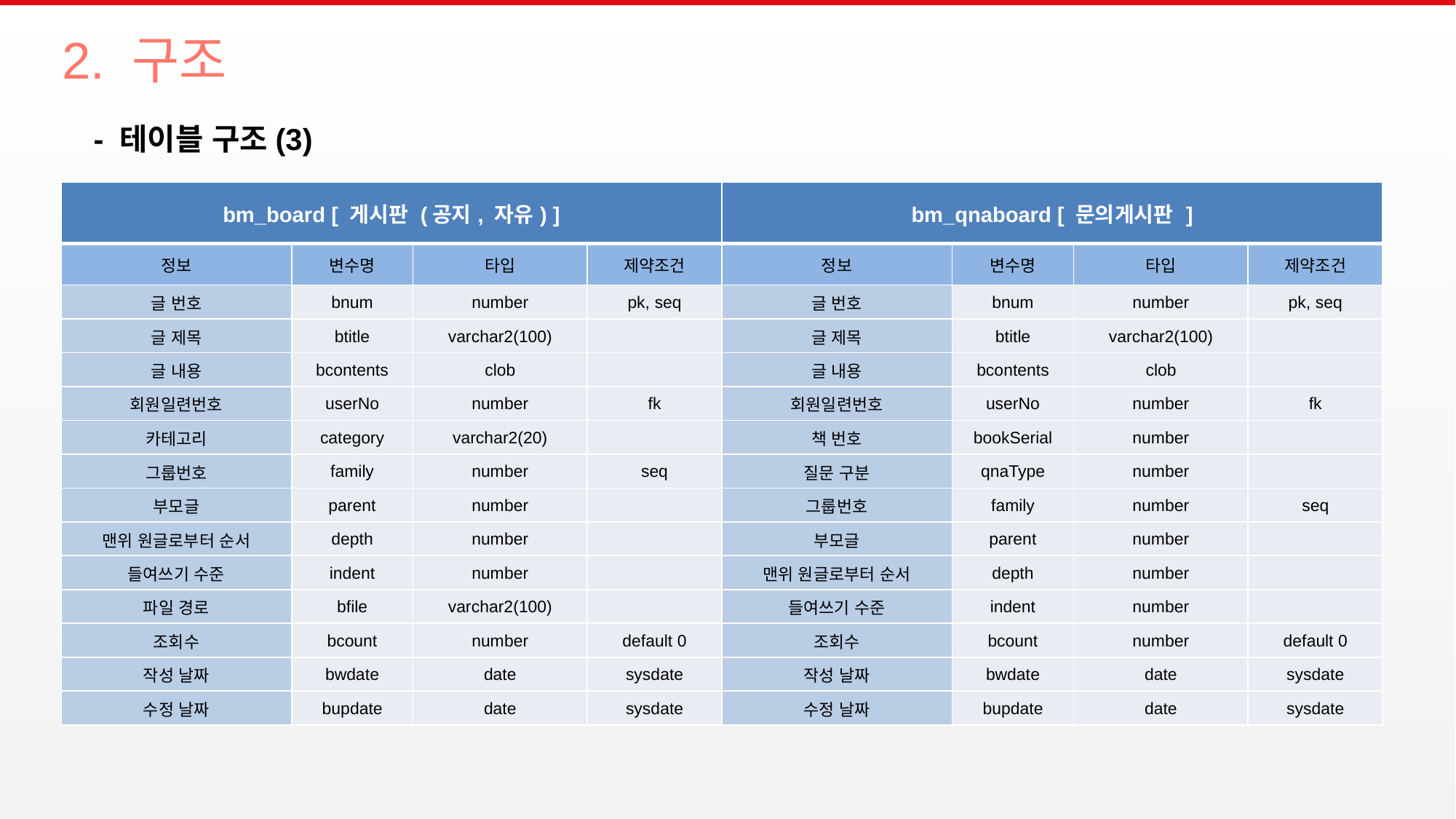

# 2. 구조
- 테이블 구조(3)
| bm\_board [ 게시판 (공지, 자유) ] |  |  |  |
| --- | --- | --- | --- |
| 정보 | 변수명 | 타입 | 제약조건 |
| 글 번호 | bnum | number | pk, seq |
| 글 제목 | btitle | varchar2(100) |  |
| 글 내용 | bcontents | clob |  |
| 회원일련번호 | userNo | number | fk |
| 카테고리 | category | varchar2(20) |  |
| 그룹번호 | family | number | seq |
| 부모글 | parent | number |  |
| 맨위 원글로부터 순서 | depth | number |  |
| 들여쓰기 수준 | indent | number |  |
| 파일 경로 | bfile | varchar2(100) |  |
| 조회수 | bcount | number | default 0 |
| 작성 날짜 | bwdate | date | sysdate |
| 수정 날짜 | bupdate | date | sysdate |
| bm\_qnaboard [ 문의게시판 ] |  |  |  |
| --- | --- | --- | --- |
| 정보 | 변수명 | 타입 | 제약조건 |
| 글 번호 | bnum | number | pk, seq |
| 글 제목 | btitle | varchar2(100) |  |
| 글 내용 | bcontents | clob |  |
| 회원일련번호 | userNo | number | fk |
| 책 번호 | bookSerial | number |  |
| 질문 구분 | qnaType | number |  |
| 그룹번호 | family | number | seq |
| 부모글 | parent | number |  |
| 맨위 원글로부터 순서 | depth | number |  |
| 들여쓰기 수준 | indent | number |  |
| 조회수 | bcount | number | default 0 |
| 작성 날짜 | bwdate | date | sysdate |
| 수정 날짜 | bupdate | date | sysdate |